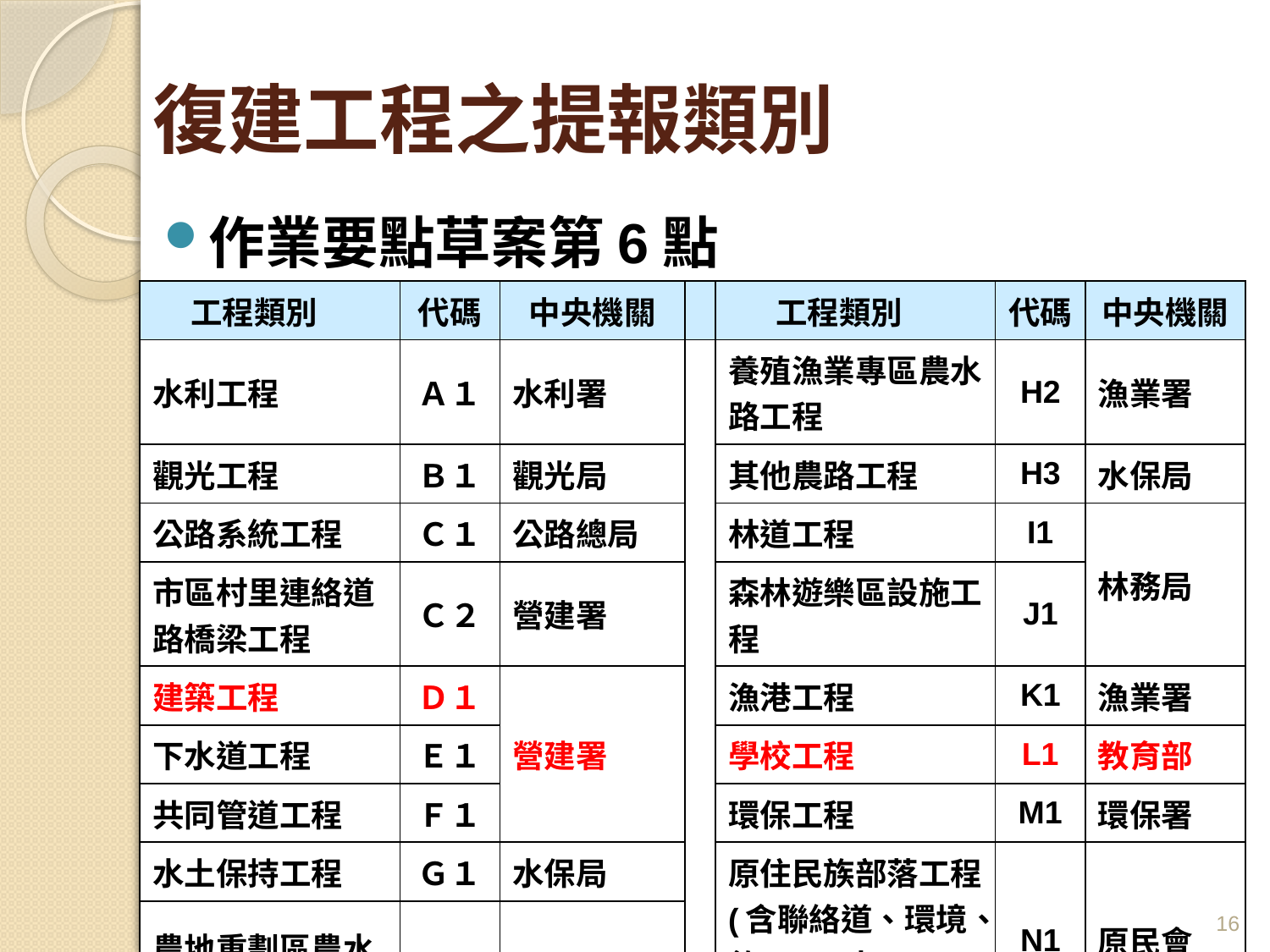

# 復建工程之提報類別
作業要點草案第6點

| 工程類別 | 代碼 | 中央機關 |  | 工程類別 | 代碼 | 中央機關 |
| --- | --- | --- | --- | --- | --- | --- |
| 水利工程 | Ａ１ | 水利署 |  | 養殖漁業專區農水路工程 | H2 | 漁業署 |
| 觀光工程 | Ｂ１ | 觀光局 |  | 其他農路工程 | H3 | 水保局 |
| 公路系統工程 | Ｃ１ | 公路總局 |  | 林道工程 | I1 | 林務局 |
| 市區村里連絡道路橋梁工程 | Ｃ２ | 營建署 |  | 森林遊樂區設施工程 | J1 |  |
| 建築工程 | Ｄ１ | 營建署 |  | 漁港工程 | K1 | 漁業署 |
| 下水道工程 | Ｅ１ |  |  | 學校工程 | L1 | 教育部 |
| 共同管道工程 | Ｆ１ |  |  | 環保工程 | M1 | 環保署 |
| 水土保持工程 | Ｇ１ | 水保局 |  | 原住民族部落工程(含聯絡道、環境、飲(用)水工程) | N1 | 原民會 |
| 農地重劃區農水路工程 | Ｈ１ | 農田水利處 |  |  |  |  |
16